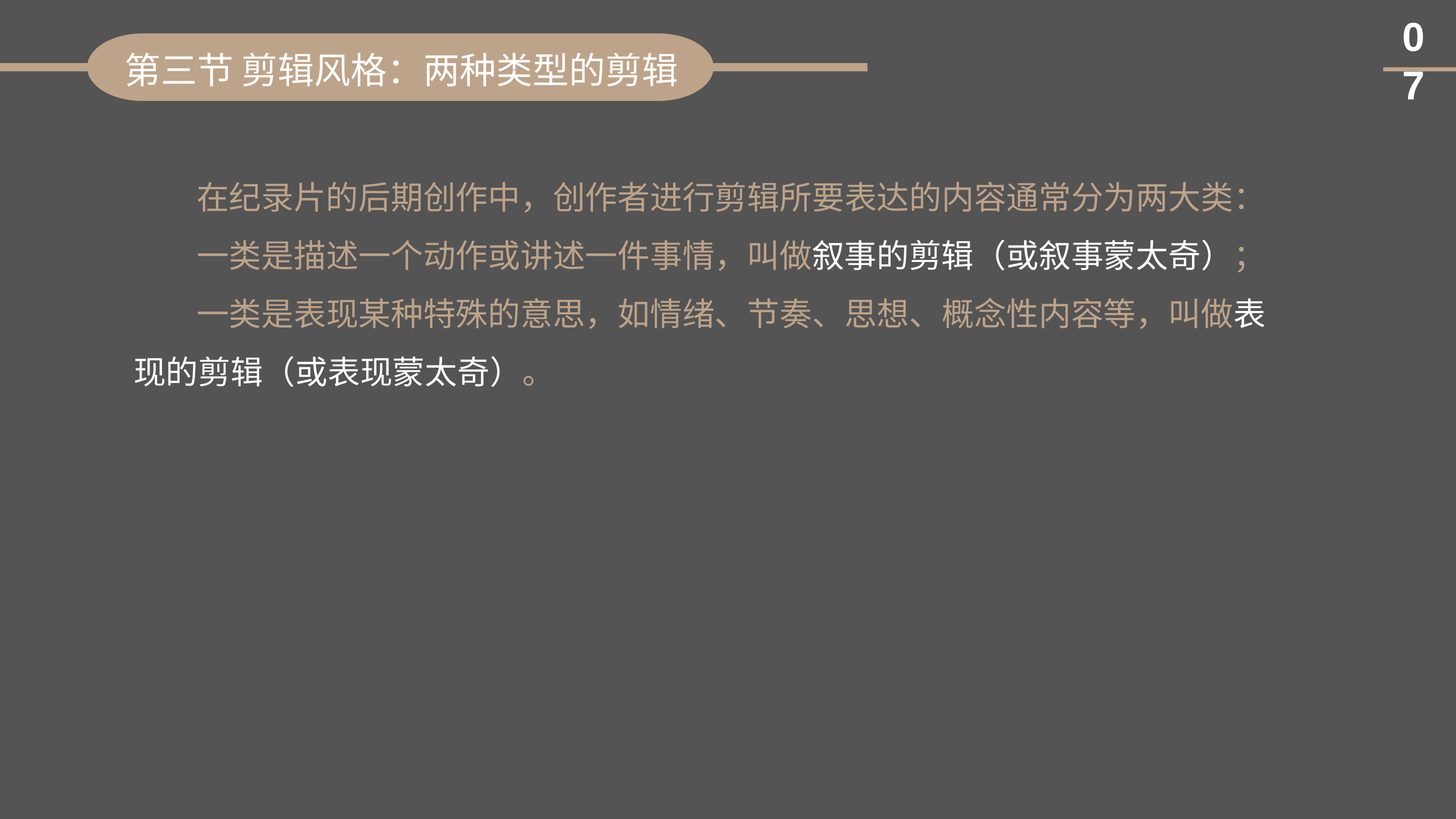

07

第三节 剪辑风格：两种类型的剪辑

在纪录片的后期创作中，创作者进行剪辑所要表达的内容通常分为两大类：
一类是描述一个动作或讲述一件事情，叫做叙事的剪辑（或叙事蒙太奇）；
一类是表现某种特殊的意思，如情绪、节奏、思想、概念性内容等，叫做表现的剪辑（或表现蒙太奇）。